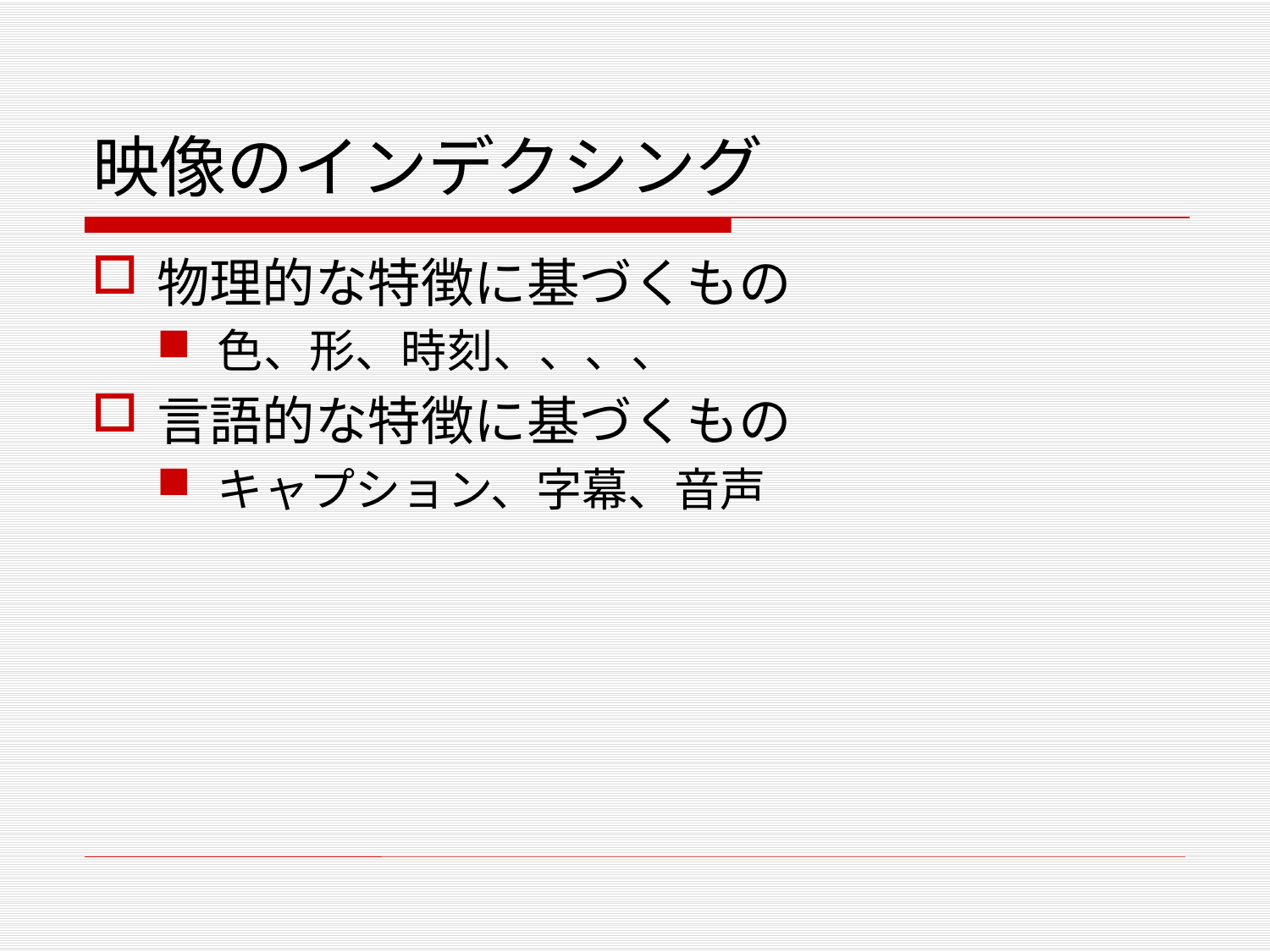

# 映像のインデクシング
物理的な特徴に基づくもの
色、形、時刻、、、、
言語的な特徴に基づくもの
キャプション、字幕、音声